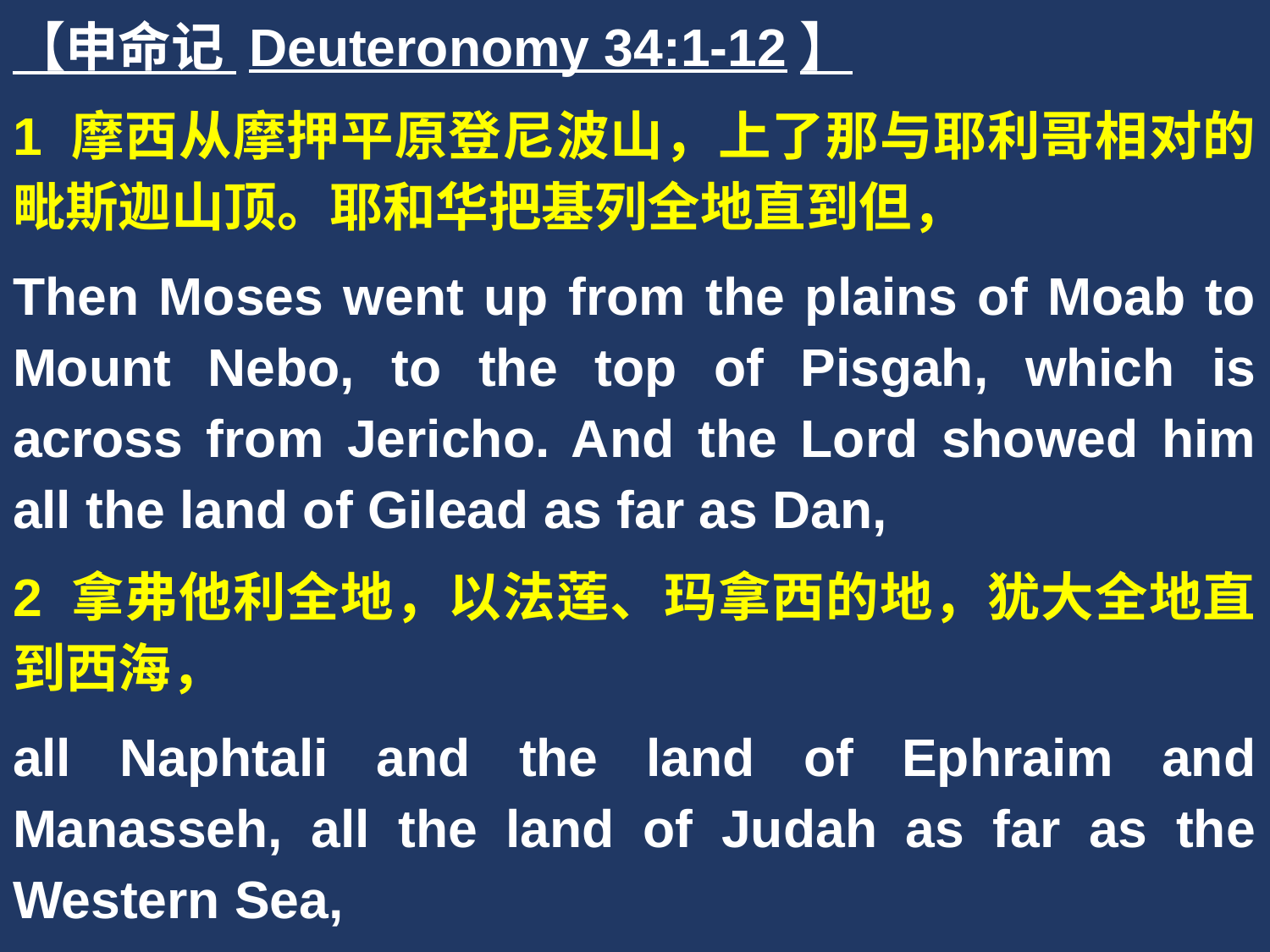

【申命记 Deuteronomy 34:1-12】
1 摩西从摩押平原登尼波山，上了那与耶利哥相对的毗斯迦山顶。耶和华把基列全地直到但，
Then Moses went up from the plains of Moab to Mount Nebo, to the top of Pisgah, which is across from Jericho. And the Lord showed him all the land of Gilead as far as Dan,
2 拿弗他利全地，以法莲、玛拿西的地，犹大全地直到西海，
all Naphtali and the land of Ephraim and Manasseh, all the land of Judah as far as the Western Sea,